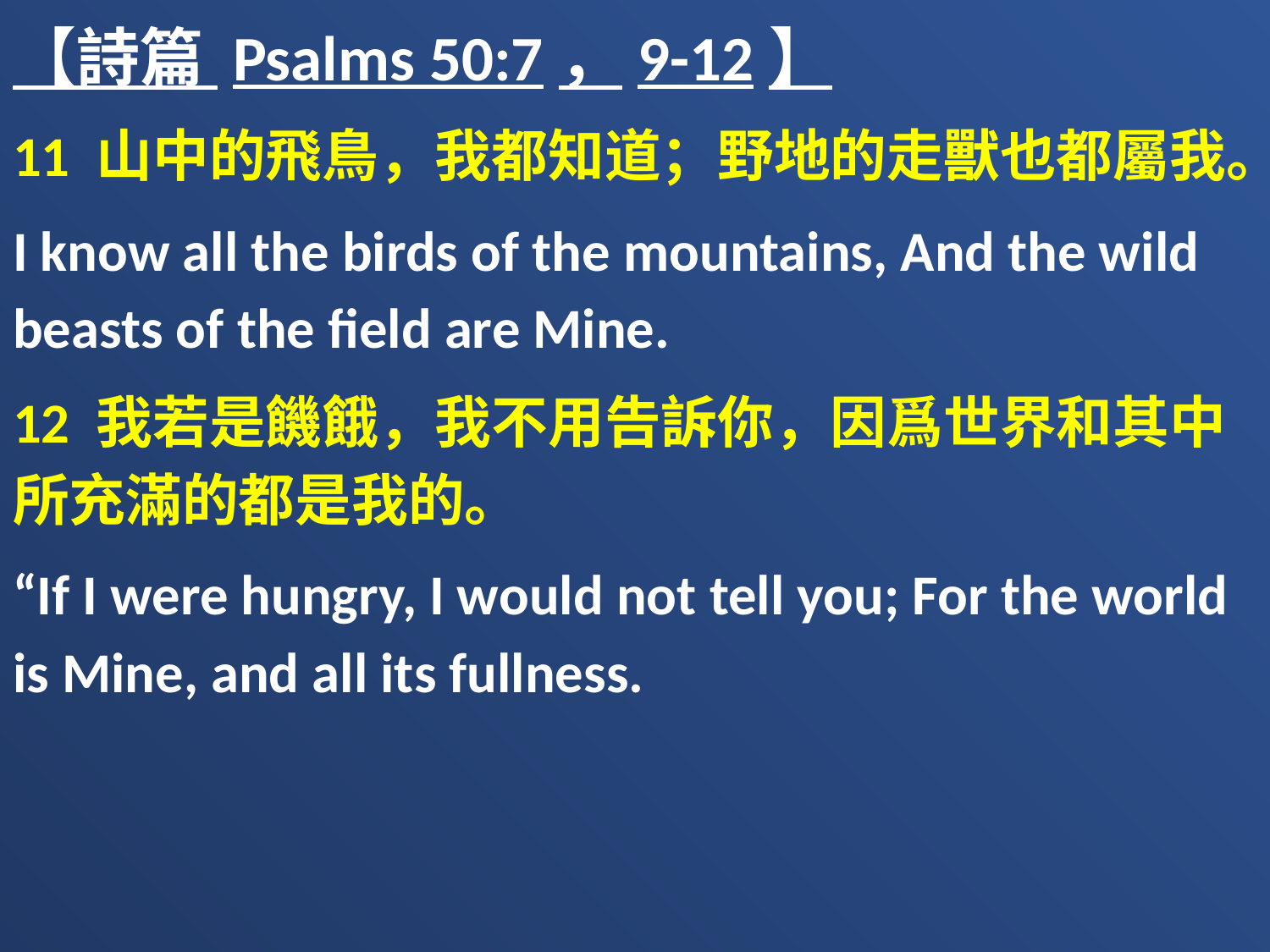

【詩篇 Psalms 50:7，9-12】
11 山中的飛鳥，我都知道；野地的走獸也都屬我。
I know all the birds of the mountains, And the wild beasts of the field are Mine.
12 我若是饑餓，我不用告訴你，因爲世界和其中所充滿的都是我的。
“If I were hungry, I would not tell you; For the world is Mine, and all its fullness.